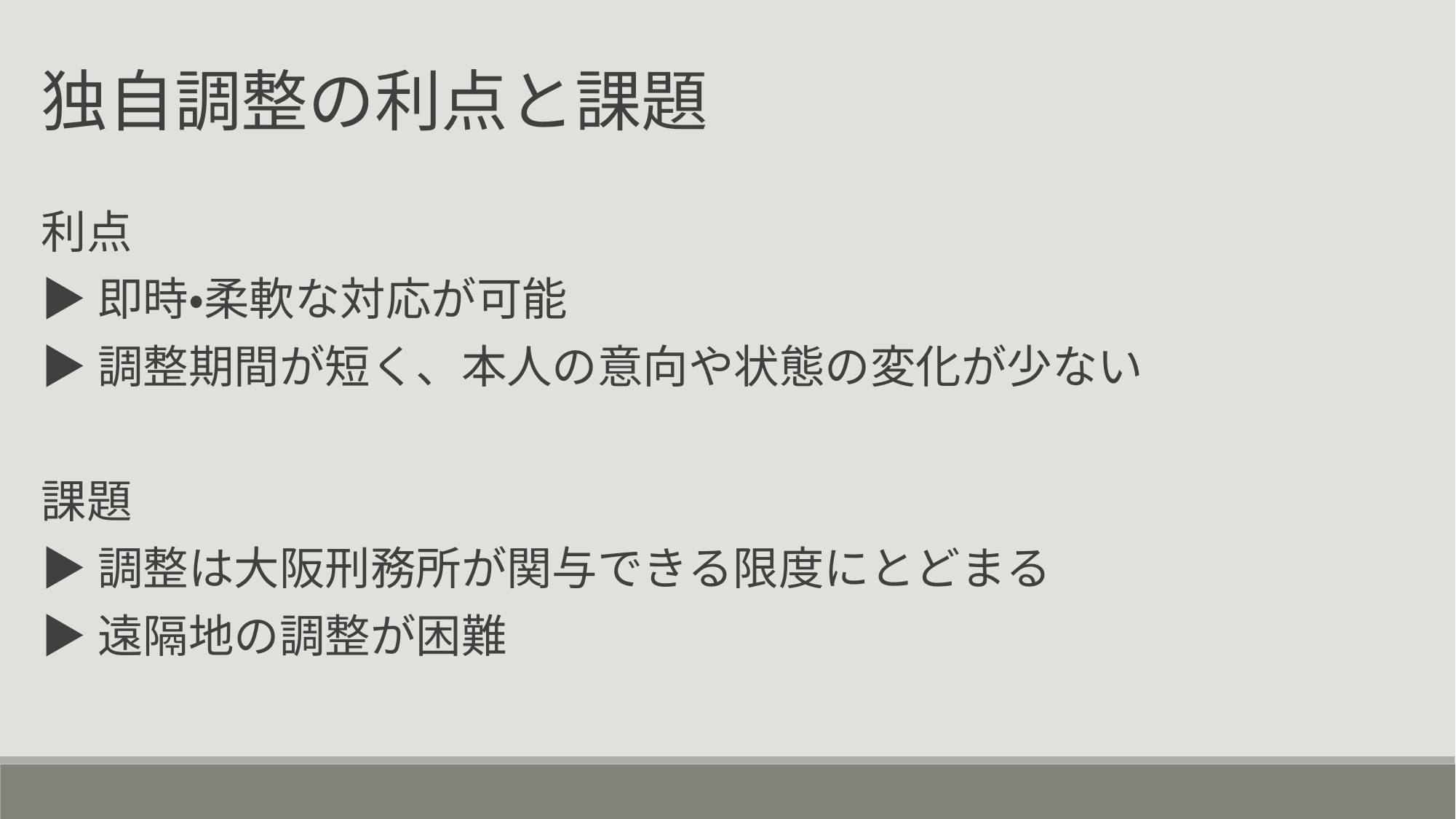

独自調整の利点と課題

利点
▶即時・柔軟な対応が可能
▶調整期間が短く、本人の意向や状態の変化が少ない

課題
▶調整は大阪刑務所が関与できる限度にとどまる
▶遠隔地の調整が困難